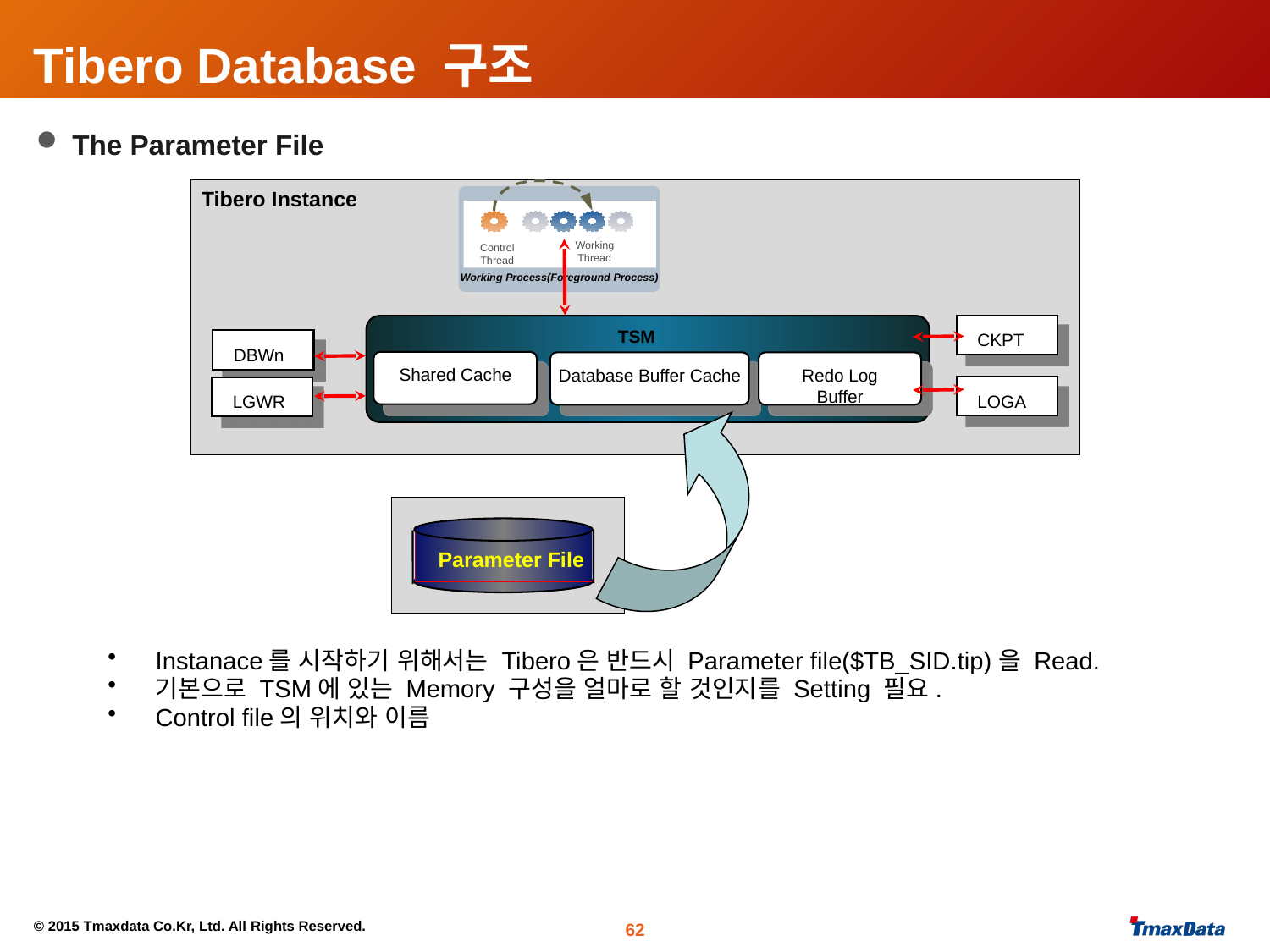

# Tibero Database 구조
 The Parameter File

Tibero Instance
Working Process(Foreground Process)

Working
Thread
Control
Thread

CKPT

TSM

DBWn

Shared Cache

Database Buffer Cache

Redo Log Buffer

LOGA

LGWR

Parameter File
Instanace를 시작하기 위해서는 Tibero은 반드시 Parameter file($TB_SID.tip)을 Read.
기본으로 TSM에 있는 Memory 구성을 얼마로 할 것인지를 Setting 필요.
Control file의 위치와 이름